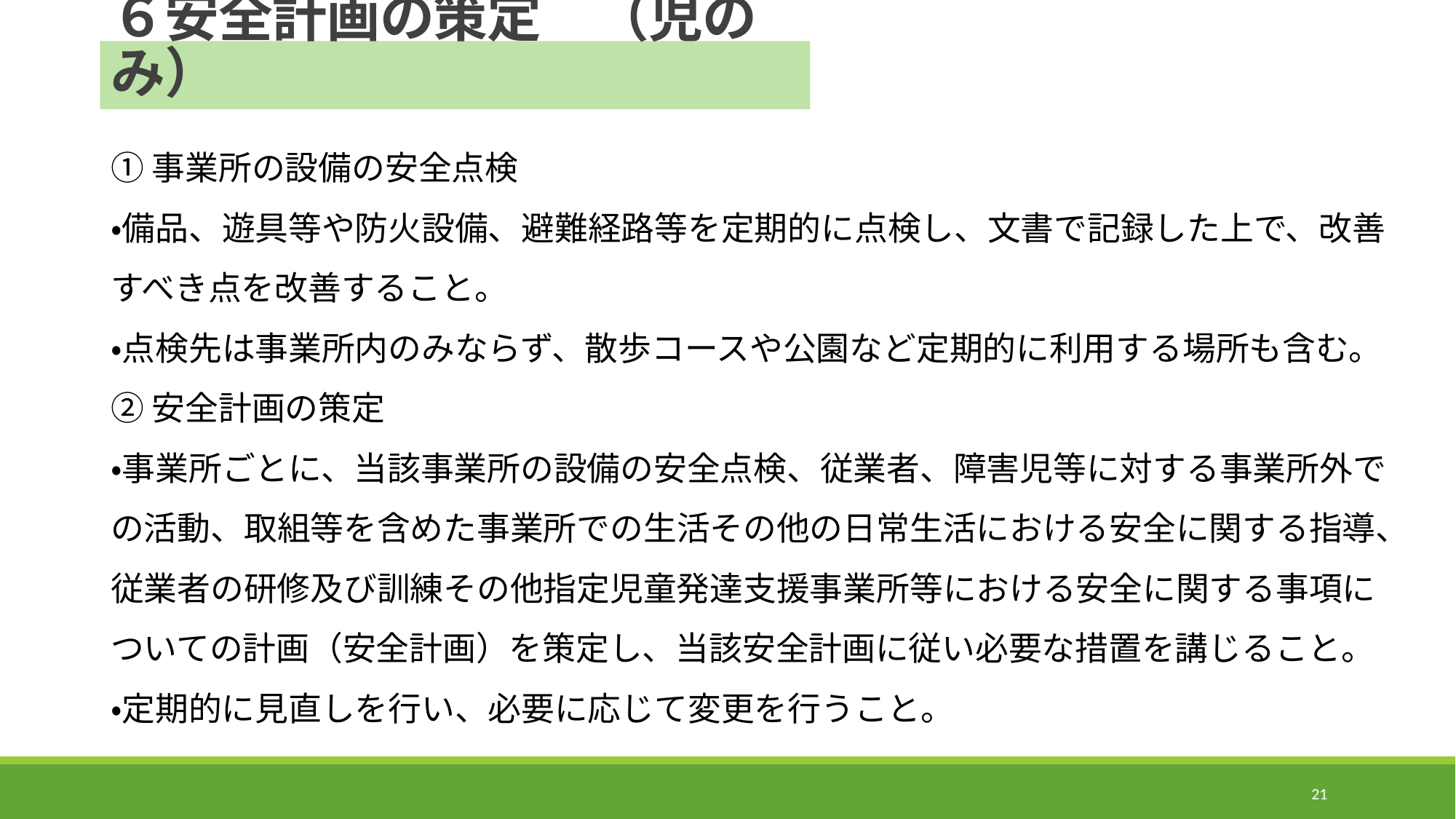

# ６安全計画の策定　（児のみ）
①事業所の設備の安全点検
・備品、遊具等や防火設備、避難経路等を定期的に点検し、文書で記録した上で、改善すべき点を改善すること。
・点検先は事業所内のみならず、散歩コースや公園など定期的に利用する場所も含む。
②安全計画の策定
・事業所ごとに、当該事業所の設備の安全点検、従業者、障害児等に対する事業所外での活動、取組等を含めた事業所での生活その他の日常生活における安全に関する指導、従業者の研修及び訓練その他指定児童発達支援事業所等における安全に関する事項についての計画（安全計画）を策定し、当該安全計画に従い必要な措置を講じること。
・定期的に見直しを行い、必要に応じて変更を行うこと。
21